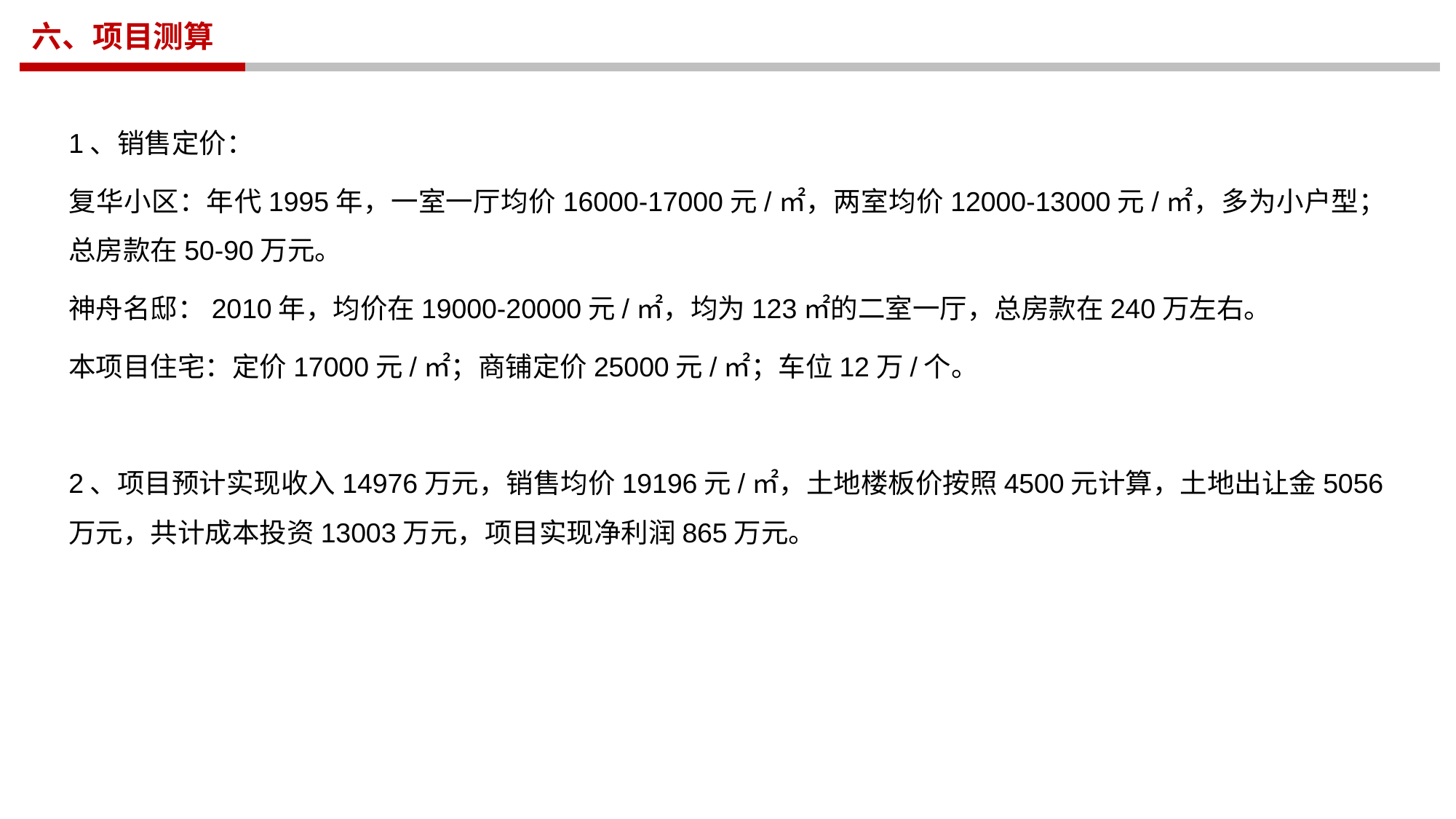

六、项目测算
1、销售定价：
复华小区：年代1995年，一室一厅均价16000-17000元/㎡，两室均价12000-13000元/㎡，多为小户型；总房款在50-90万元。
神舟名邸：2010年，均价在19000-20000元/㎡，均为123㎡的二室一厅，总房款在240万左右。
本项目住宅：定价17000元/㎡；商铺定价25000元/㎡；车位12万/个。

2、项目预计实现收入14976万元，销售均价19196元/㎡，土地楼板价按照4500元计算，土地出让金5056万元，共计成本投资13003万元，项目实现净利润865万元。